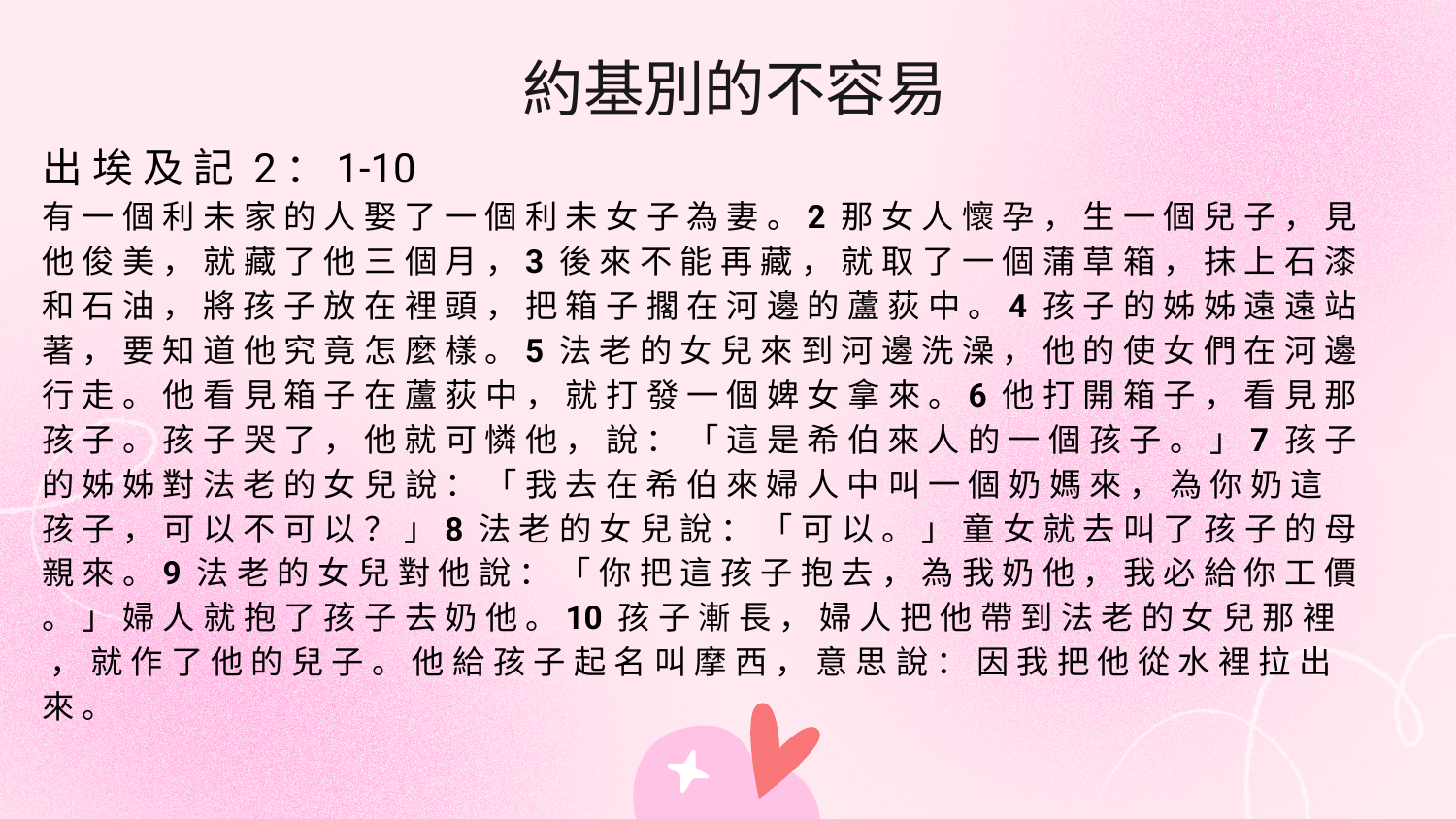

# 約基別的不容易
出 埃 及 記 2：1-10
有 一 個 利 未 家 的 人 娶 了 一 個 利 未 女 子 為 妻 。2 那 女 人 懷 孕 ， 生 一 個 兒 子 ， 見 他 俊 美 ， 就 藏 了 他 三 個 月 ，3 後 來 不 能 再 藏 ， 就 取 了 一 個 蒲 草 箱 ， 抹 上 石 漆 和 石 油 ， 將 孩 子 放 在 裡 頭 ， 把 箱 子 擱 在 河 邊 的 蘆 荻 中 。4 孩 子 的 姊 姊 遠 遠 站 著 ， 要 知 道 他 究 竟 怎 麼 樣 。5 法 老 的 女 兒 來 到 河 邊 洗 澡 ， 他 的 使 女 們 在 河 邊 行 走 。 他 看 見 箱 子 在 蘆 荻 中 ， 就 打 發 一 個 婢 女 拿 來 。6 他 打 開 箱 子 ， 看 見 那 孩 子 。 孩 子 哭 了 ， 他 就 可 憐 他 ， 說 ： 「 這 是 希 伯 來 人 的 一 個 孩 子 。 」7 孩 子 的 姊 姊 對 法 老 的 女 兒 說 ： 「 我 去 在 希 伯 來 婦 人 中 叫 一 個 奶 媽 來 ， 為 你 奶 這 孩 子 ， 可 以 不 可 以 ？ 」8 法 老 的 女 兒 說 ： 「 可 以 。 」 童 女 就 去 叫 了 孩 子 的 母 親 來 。9 法 老 的 女 兒 對 他 說 ： 「 你 把 這 孩 子 抱 去 ， 為 我 奶 他 ， 我 必 給 你 工 價 。 」 婦 人 就 抱 了 孩 子 去 奶 他 。10 孩 子 漸 長 ， 婦 人 把 他 帶 到 法 老 的 女 兒 那 裡 ， 就 作 了 他 的 兒 子 。 他 給 孩 子 起 名 叫 摩 西 ， 意 思 說 ： 因 我 把 他 從 水 裡 拉 出 來 。